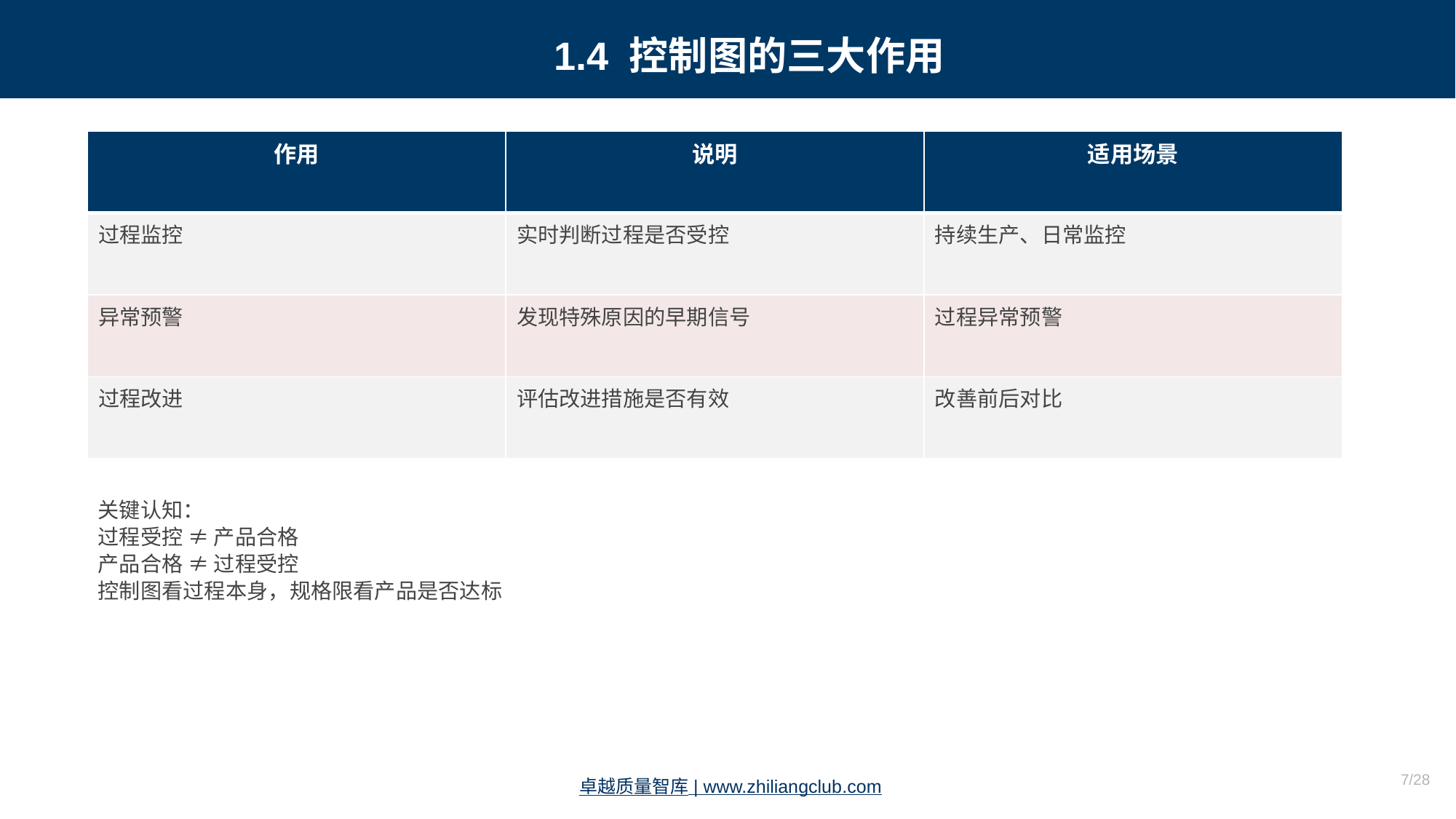

1.4 控制图的三大作用
| 作用 | 说明 | 适用场景 |
| --- | --- | --- |
| 过程监控 | 实时判断过程是否受控 | 持续生产、日常监控 |
| 异常预警 | 发现特殊原因的早期信号 | 过程异常预警 |
| 过程改进 | 评估改进措施是否有效 | 改善前后对比 |
关键认知：
过程受控 ≠ 产品合格
产品合格 ≠ 过程受控
控制图看过程本身，规格限看产品是否达标
7/28